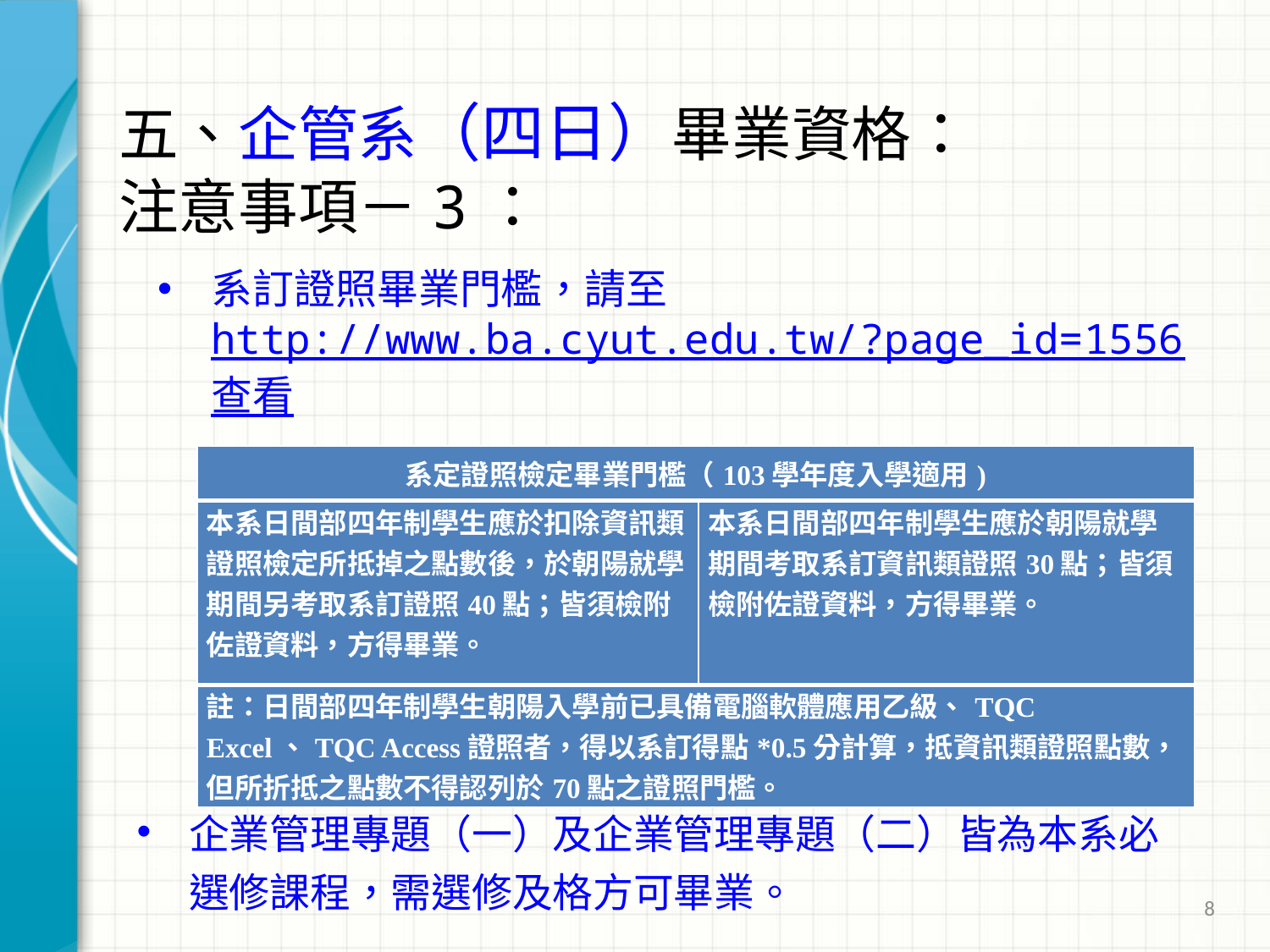

# 五、企管系（四日）畢業資格： 注意事項－3：
系訂證照畢業門檻，請至http://www.ba.cyut.edu.tw/?page_id=1556查看
| 系定證照檢定畢業門檻（103學年度入學適用) |  |
| --- | --- |
| 本系日間部四年制學生應於扣除資訊類證照檢定所抵掉之點數後，於朝陽就學期間另考取系訂證照40點；皆須檢附佐證資料，方得畢業。 | 本系日間部四年制學生應於朝陽就學期間考取系訂資訊類證照30點；皆須檢附佐證資料，方得畢業。 |
| 註：日間部四年制學生朝陽入學前已具備電腦軟體應用乙級、TQC Excel、TQC Access證照者，得以系訂得點\*0.5分計算，抵資訊類證照點數，但所折抵之點數不得認列於70點之證照門檻。 |  |
企業管理專題（一）及企業管理專題（二）皆為本系必選修課程，需選修及格方可畢業。
8